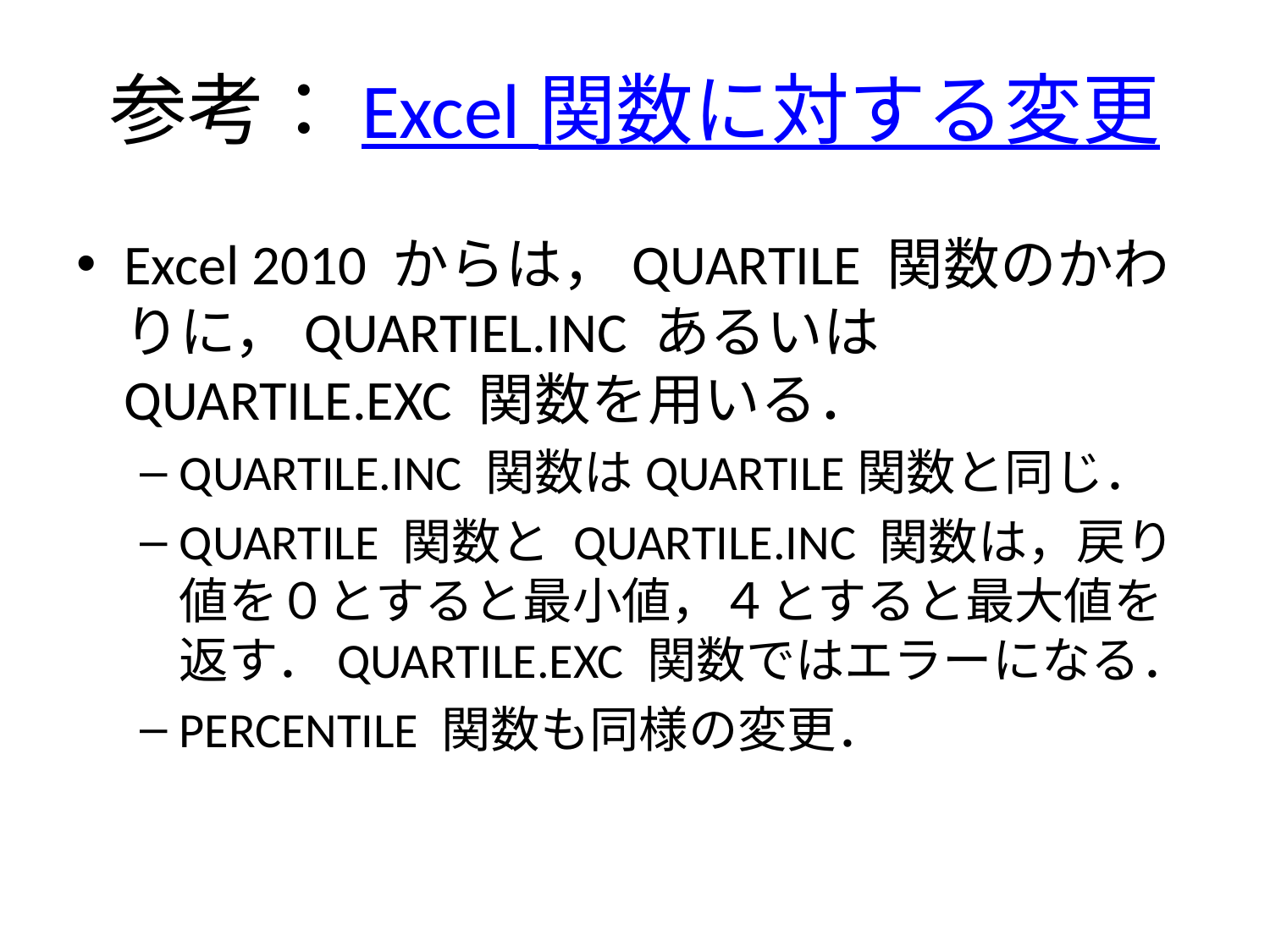

# 参考：Excel 関数に対する変更
Excel 2010 からは，QUARTILE 関数のかわりに，QUARTIEL.INC あるいは QUARTILE.EXC 関数を用いる．
QUARTILE.INC 関数はQUARTILE関数と同じ．
QUARTILE 関数と QUARTILE.INC 関数は，戻り値を０とすると最小値，４とすると最大値を返す．QUARTILE.EXC 関数ではエラーになる．
PERCENTILE 関数も同様の変更．